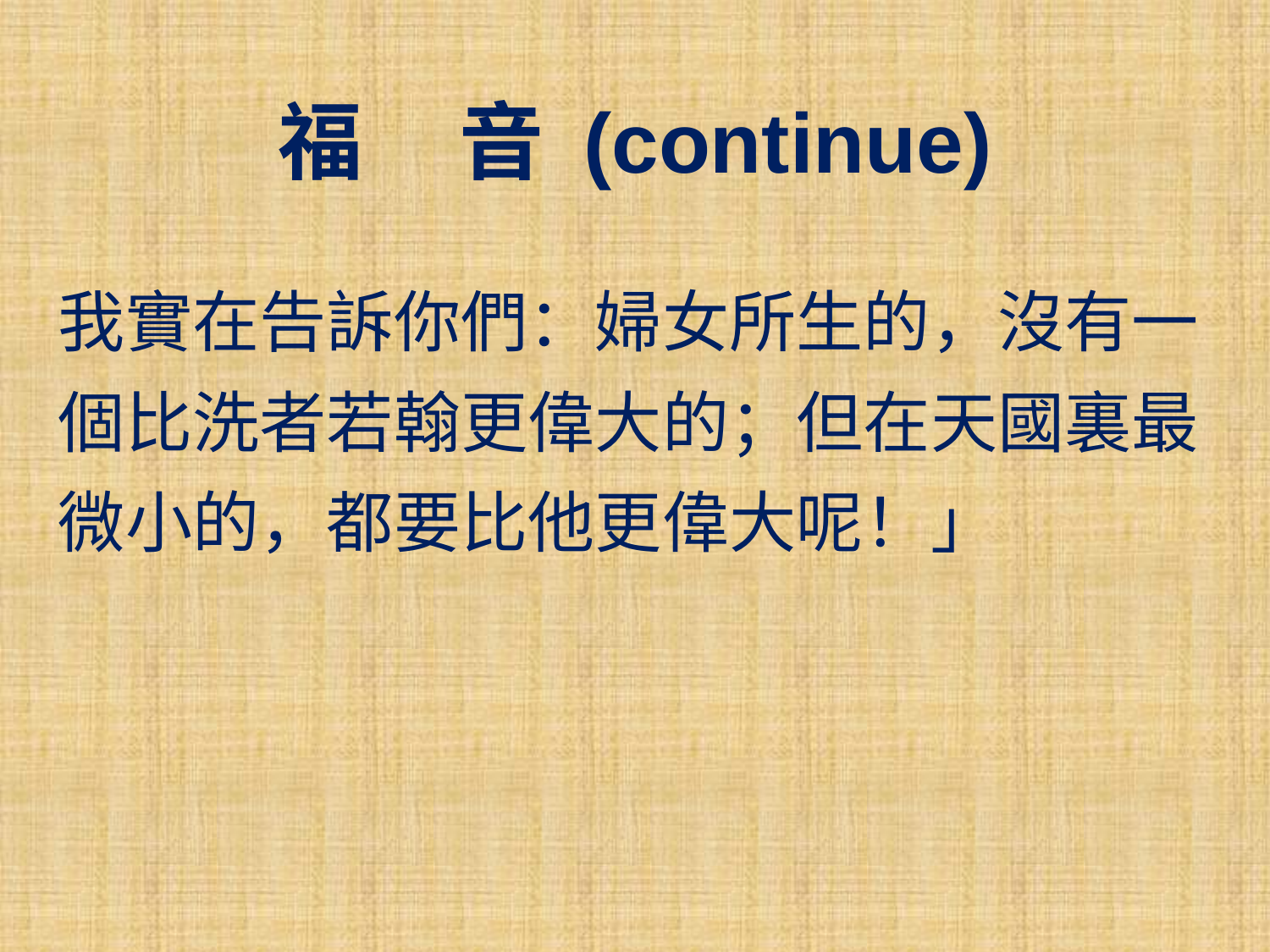

福     音 (continue)

我實在告訴你們：婦女所生的，沒有一個比洗者若翰更偉大的；但在天國裏最微小的，都要比他更偉大呢！」